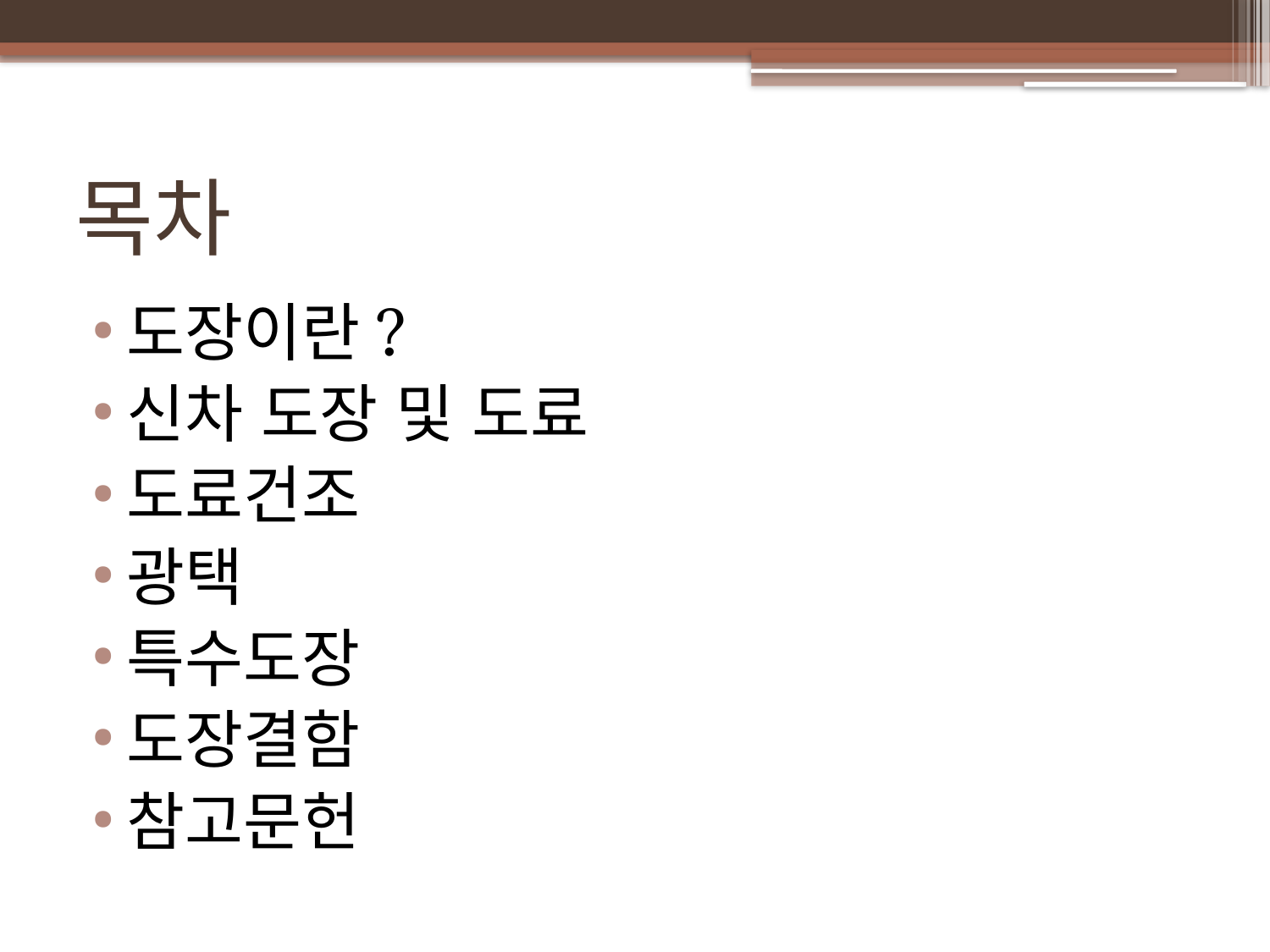

# 목차
도장이란?
신차 도장 및 도료
도료건조
광택
특수도장
도장결함
참고문헌